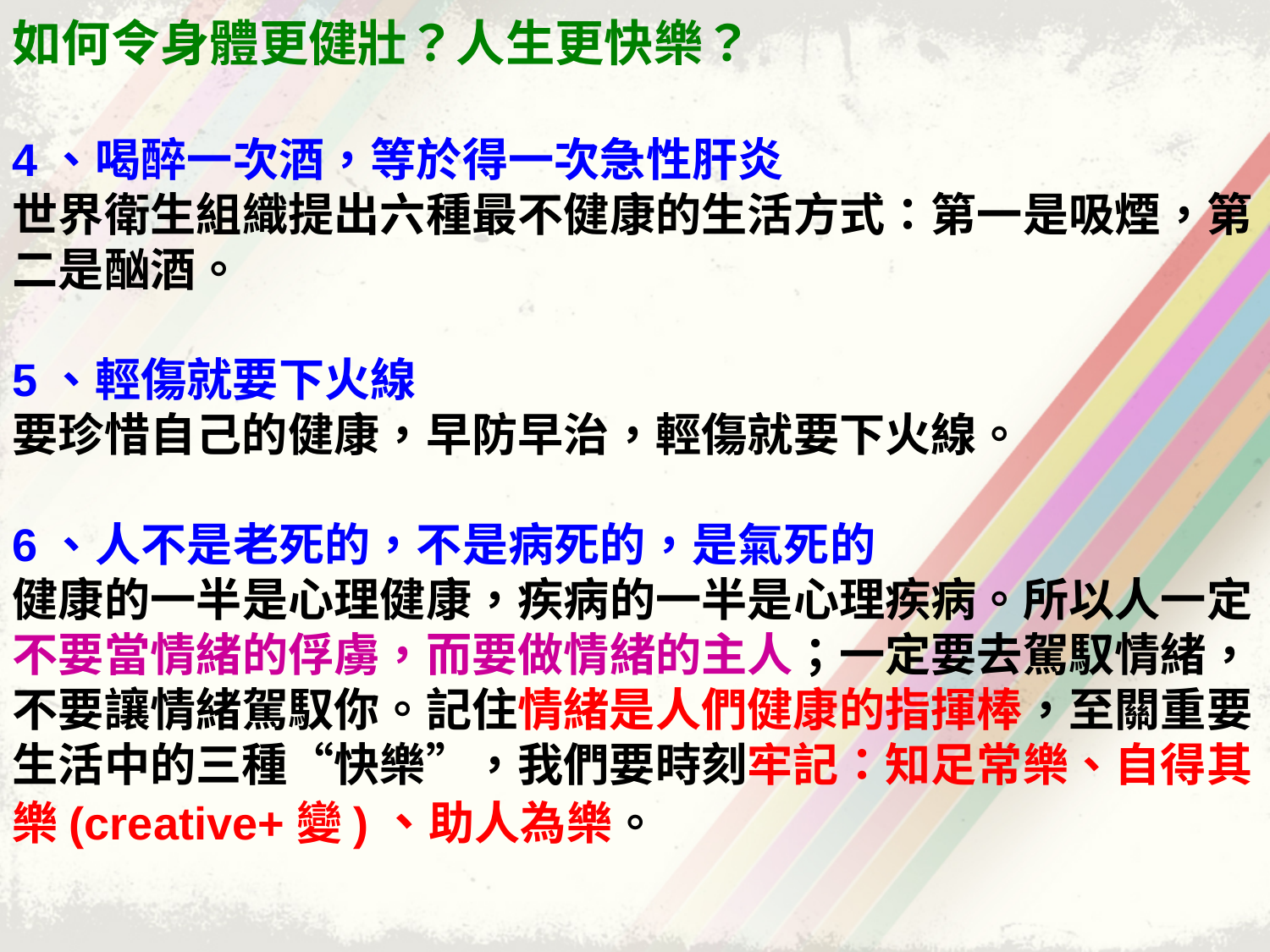

如何令身體更健壯？人生更快樂？

4、喝醉一次酒，等於得一次急性肝炎
世界衛生組織提出六種最不健康的生活方式：第一是吸煙，第二是酗酒。

5、輕傷就要下火線
要珍惜自己的健康，早防早治，輕傷就要下火線。

6、人不是老死的，不是病死的，是氣死的
健康的一半是心理健康，疾病的一半是心理疾病。所以人一定不要當情緒的俘虜，而要做情緒的主人；一定要去駕馭情緒，不要讓情緒駕馭你。記住情緒是人們健康的指揮棒，至關重要
生活中的三種“快樂”，我們要時刻牢記：知足常樂、自得其樂(creative+變)、助人為樂。